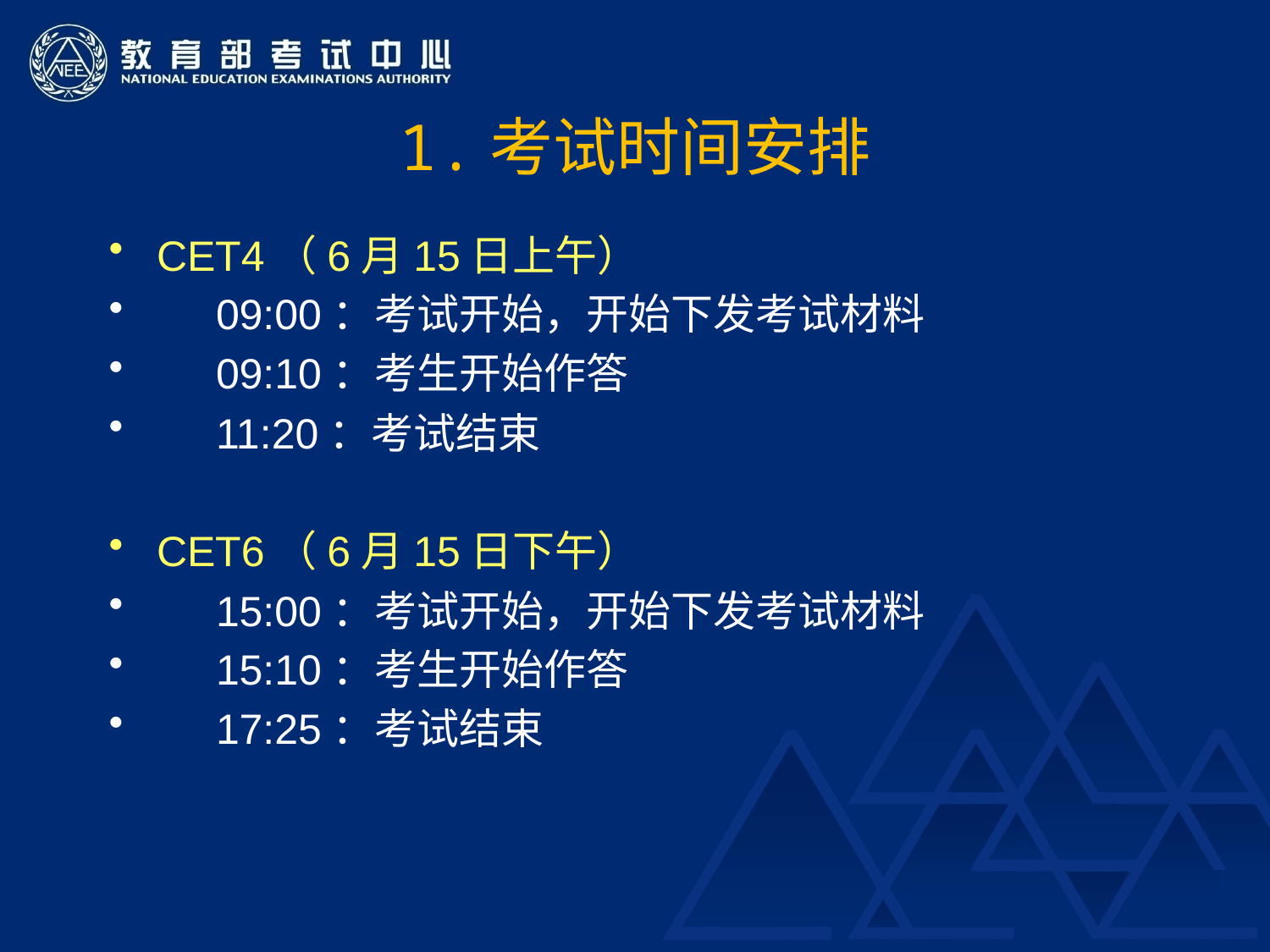

# 1.考试时间安排
CET4（6月15日上午）
     09:00：考试开始，开始下发考试材料
     09:10：考生开始作答
     11:20：考试结束

CET6（6月15日下午）
     15:00：考试开始，开始下发考试材料
     15:10：考生开始作答
     17:25：考试结束